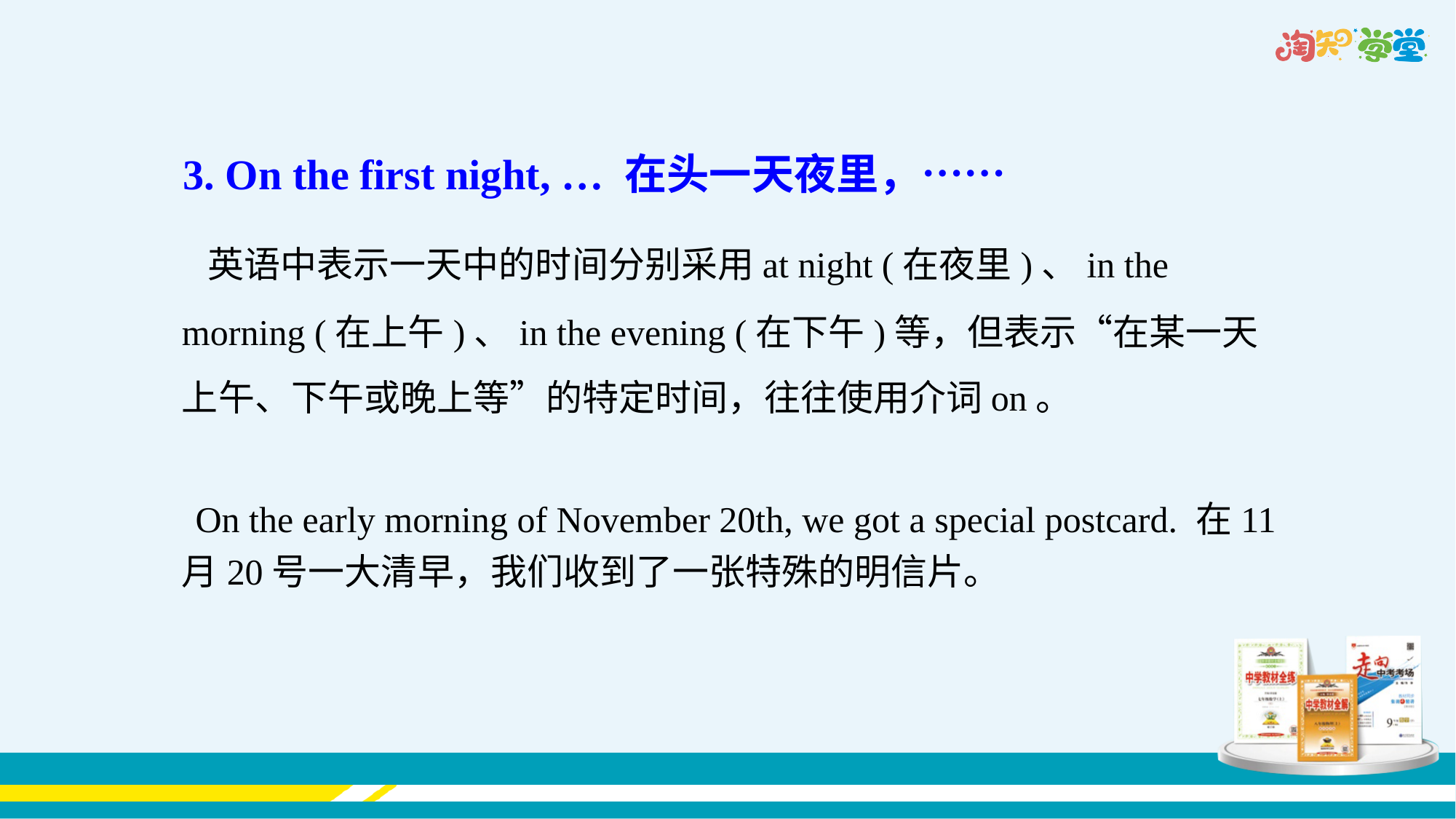

3. On the first night, … 在头一天夜里，……
     英语中表示一天中的时间分别采用at night (在夜里)、in the morning (在上午)、in the evening (在下午)等，但表示“在某一天上午、下午或晚上等”的特定时间，往往使用介词on。

      On the early morning of November 20th, we got a special postcard. 在11月20号一大清早，我们收到了一张特殊的明信片。